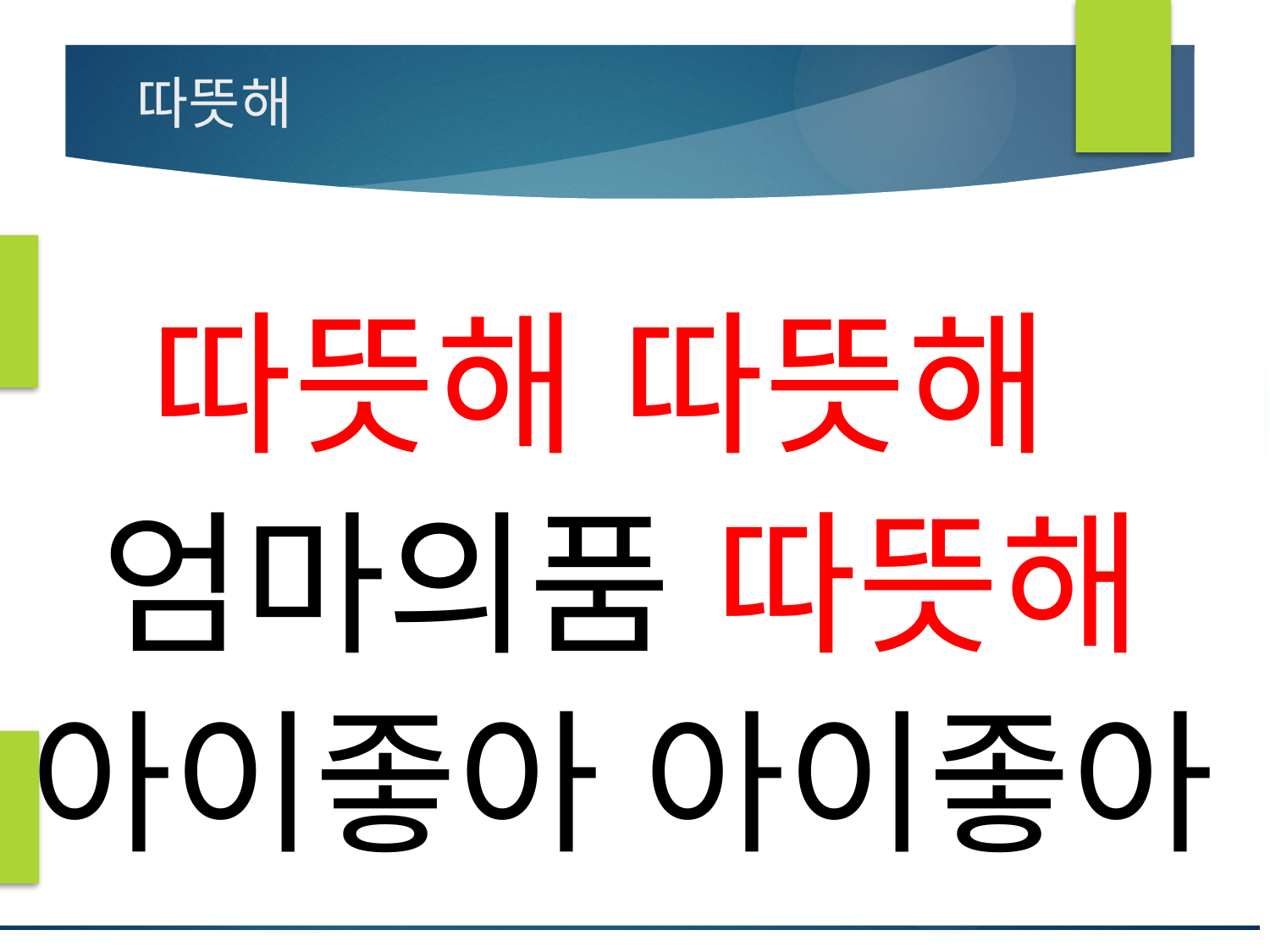

# 따뜻해
따뜻해 따뜻해
엄마의품 따뜻해
아이좋아 아이좋아